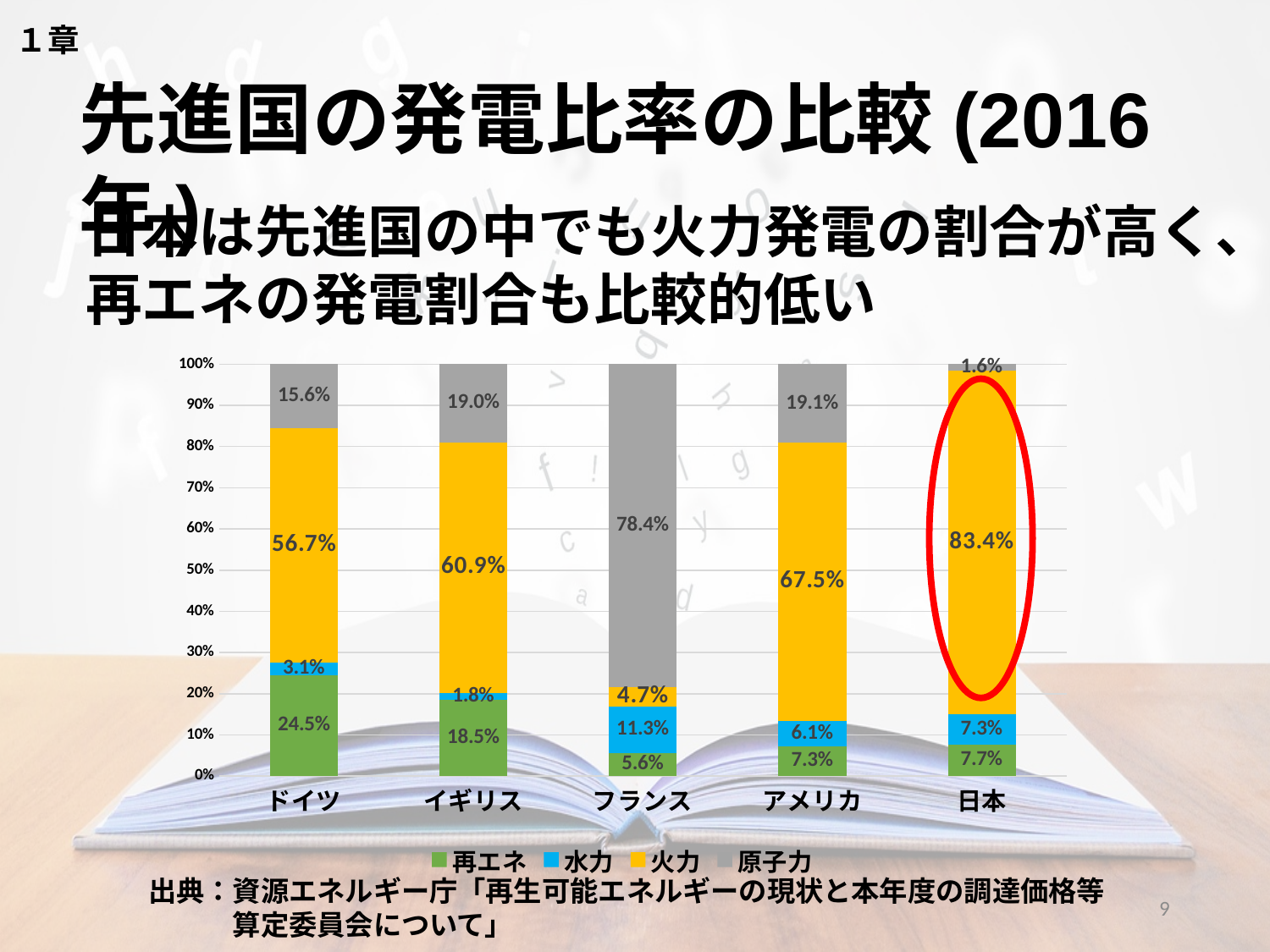

１章
先進国の発電比率の比較(2016年)
日本は先進国の中でも火力発電の割合が高く、再エネの発電割合も比較的低い

### Chart

| Category | 再エネ | 水力 | 火力 | 原子力 |
|---|---|---|---|---|
| ドイツ | 0.245 | 0.031 | 0.567 | 0.156 |
| イギリス | 0.185 | 0.018 | 0.609 | 0.19 |
| フランス | 0.056 | 0.113 | 0.047 | 0.784 |
| アメリカ | 0.073 | 0.061 | 0.675 | 0.191 |
| 日本 | 0.077 | 0.073 | 0.834 | 0.016 |
出典：資源エネルギー庁「再生可能エネルギーの現状と本年度の調達価格等
　　　算定委員会について」
9